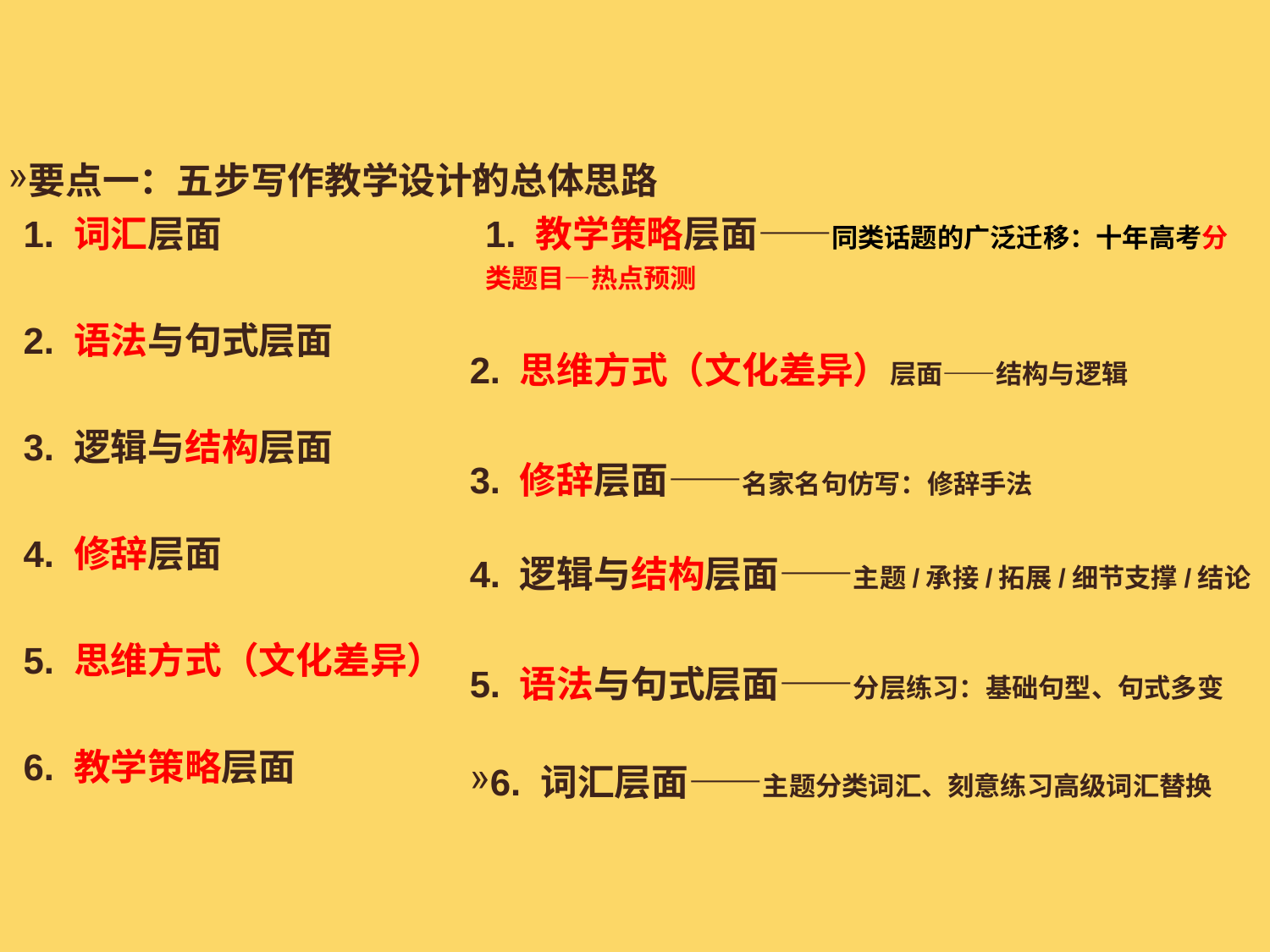

要点一：五步写作教学设计的总体思路
1. 词汇层面
2. 语法与句式层面
3. 逻辑与结构层面
4. 修辞层面
5. 思维方式（文化差异）
6. 教学策略层面
1. 教学策略层面——同类话题的广泛迁移：十年高考分类题目—热点预测

2. 思维方式（文化差异）层面——结构与逻辑
3. 修辞层面——名家名句仿写：修辞手法
4. 逻辑与结构层面——主题/承接/拓展/细节支撑/结论
5. 语法与句式层面——分层练习：基础句型、句式多变

6. 词汇层面——主题分类词汇、刻意练习高级词汇替换